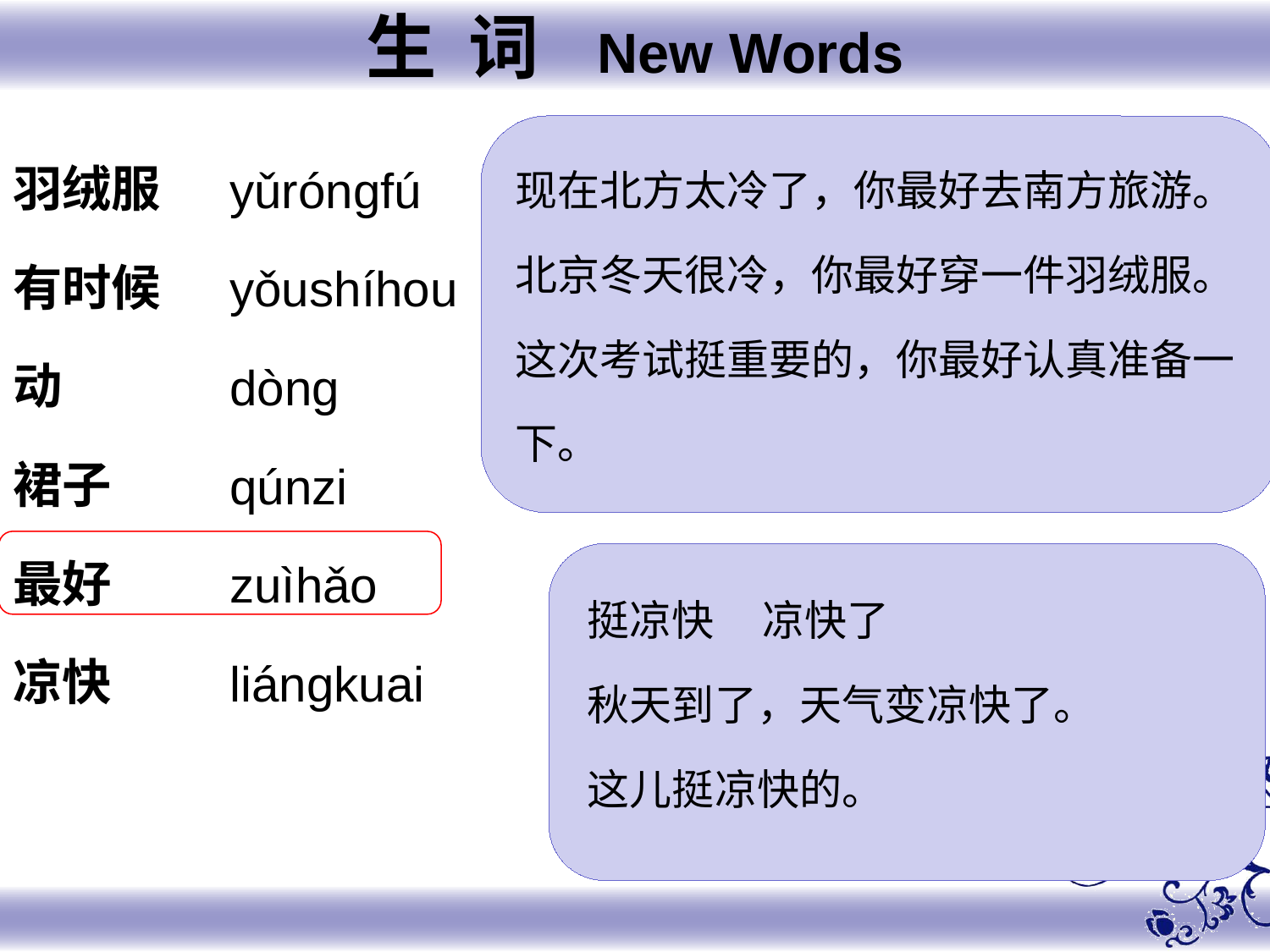

生  词   New Words

羽绒服
有时候
动
裙子
最好
凉快

yǔróngfú
yǒushíhou
dòng
qúnzi
zuìhǎo
liángkuai
现在北方太冷了，你最好去南方旅游。
北京冬天很冷，你最好穿一件羽绒服。
这次考试挺重要的，你最好认真准备一
下。

挺凉快     凉快了
秋天到了，天气变凉快了。
这儿挺凉快的。